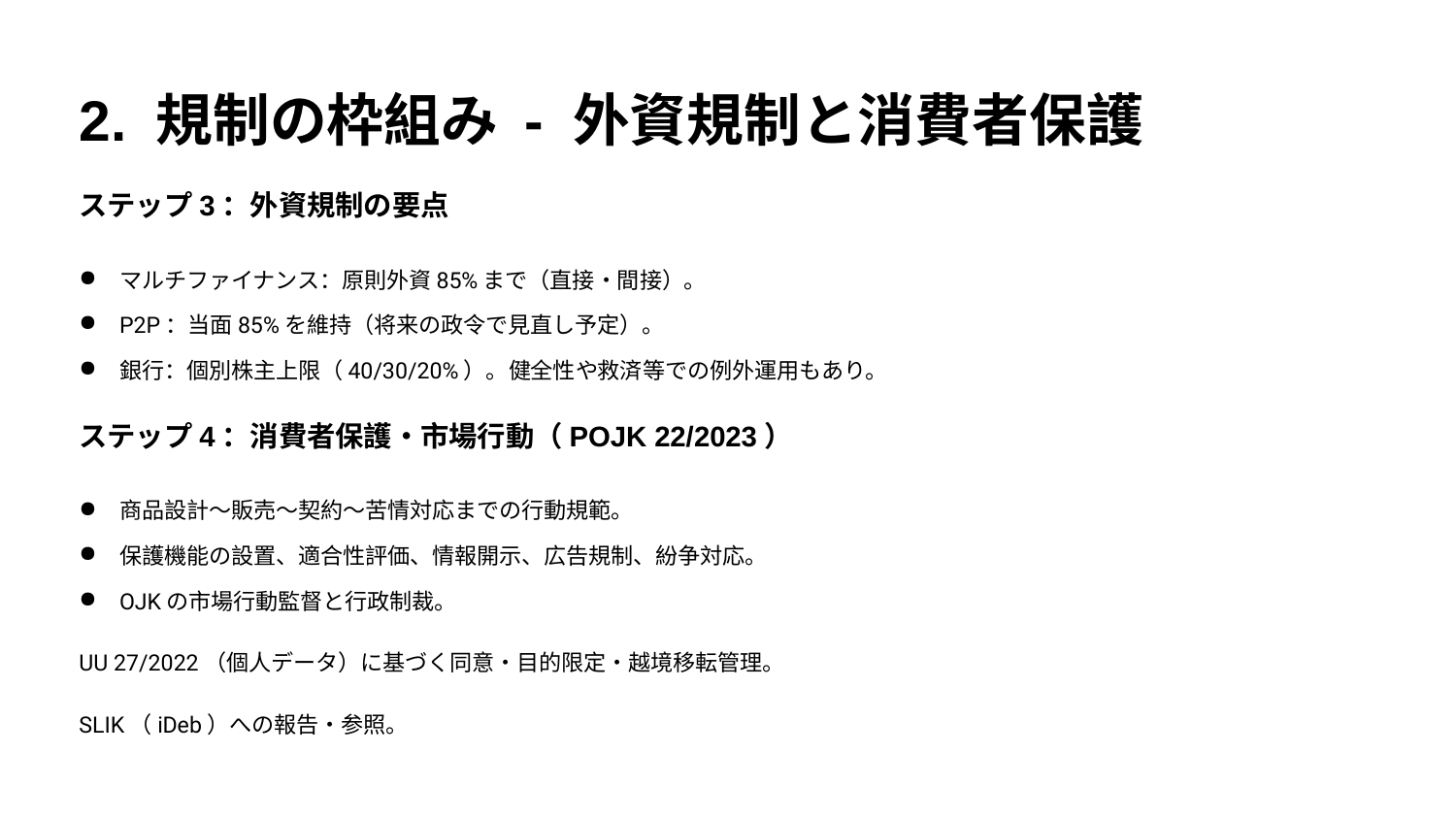

2. 規制の枠組み - 外資規制と消費者保護
ステップ3：外資規制の要点
マルチファイナンス：原則外資85%まで（直接・間接）。
P2P：当面85%を維持（将来の政令で見直し予定）。
銀行：個別株主上限（40/30/20%）。健全性や救済等での例外運用もあり。
ステップ4：消費者保護・市場行動（POJK 22/2023）
商品設計～販売～契約～苦情対応までの行動規範。
保護機能の設置、適合性評価、情報開示、広告規制、紛争対応。
OJKの市場行動監督と行政制裁。
UU 27/2022（個人データ）に基づく同意・目的限定・越境移転管理。
SLIK（iDeb）への報告・参照。